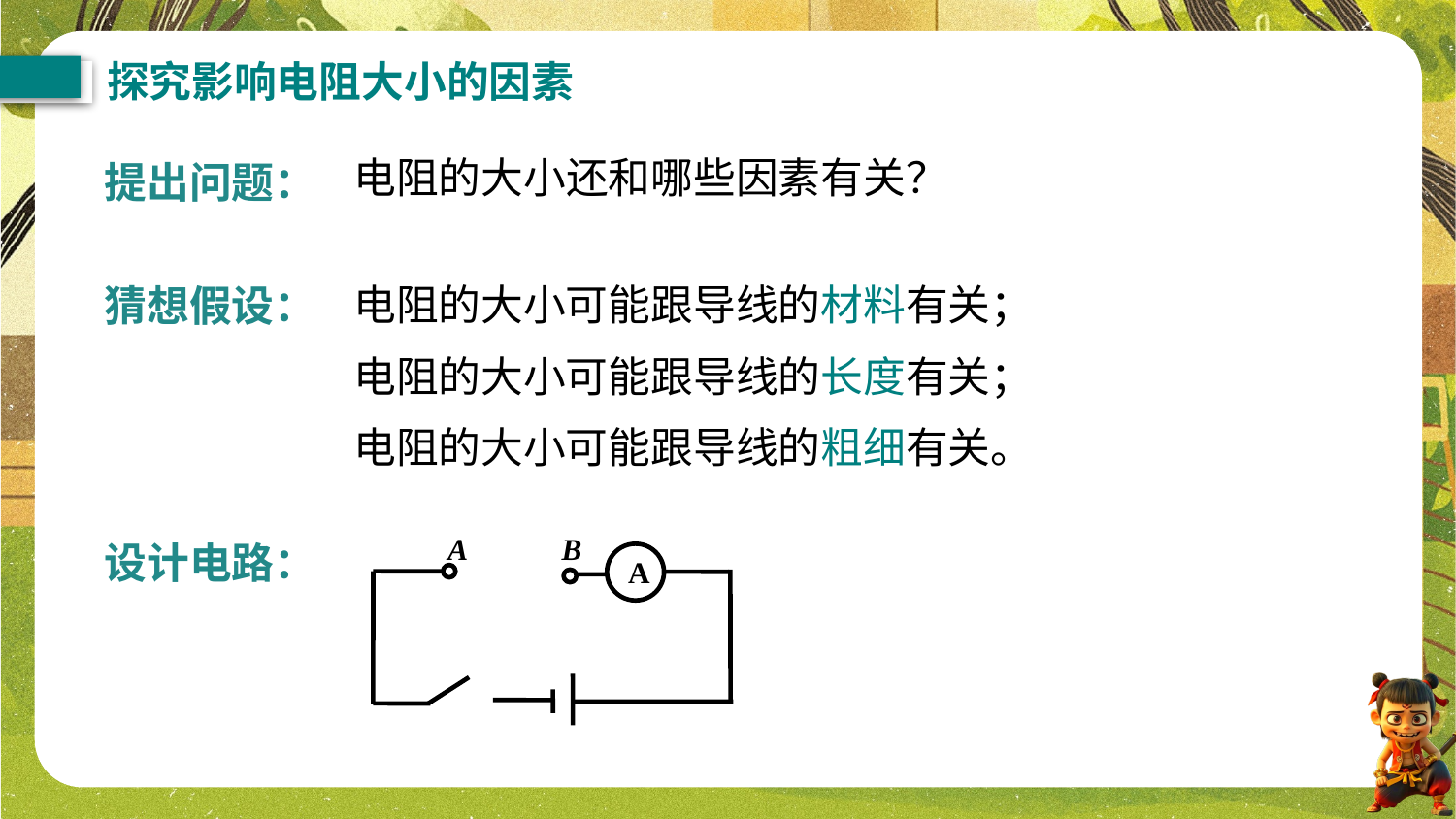

探究影响电阻大小的因素

提出问题：
电阻的大小还和哪些因素有关？
猜想假设：
电阻的大小可能跟导线的材料有关；
电阻的大小可能跟导线的长度有关；
电阻的大小可能跟导线的粗细有关。
设计电路：
A
B

A